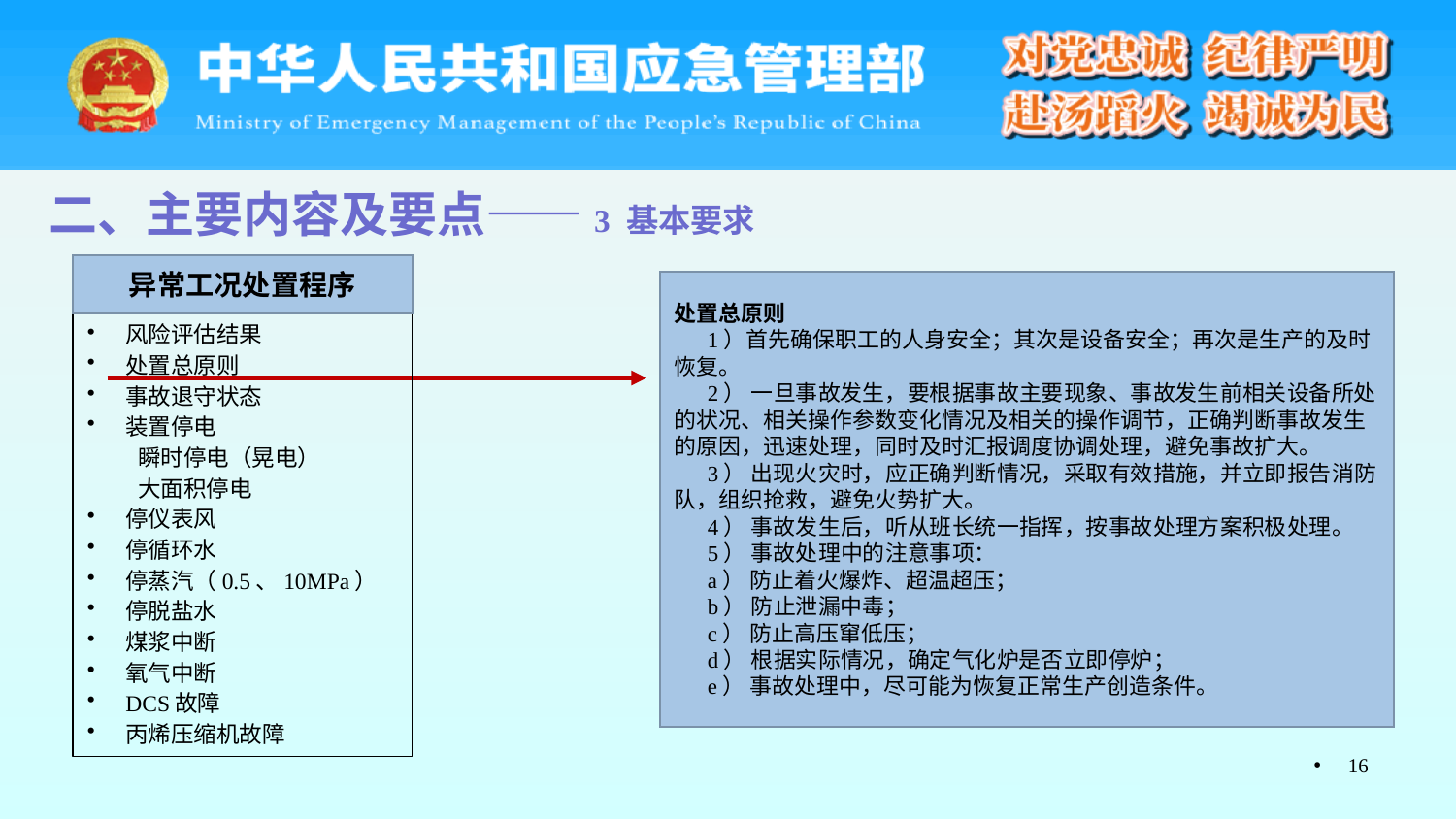

二、主要内容及要点——3 基本要求
异常工况处置程序
处置总原则
      1）首先确保职工的人身安全；其次是设备安全；再次是生产的及时恢复。
      2） 一旦事故发生，要根据事故主要现象、事故发生前相关设备所处的状况、相关操作参数变化情况及相关的操作调节，正确判断事故发生的原因，迅速处理，同时及时汇报调度协调处理，避免事故扩大。
      3） 出现火灾时，应正确判断情况，采取有效措施，并立即报告消防队，组织抢救，避免火势扩大。
      4） 事故发生后，听从班长统一指挥，按事故处理方案积极处理。
      5） 事故处理中的注意事项：
      a） 防止着火爆炸、超温超压；
      b） 防止泄漏中毒；
      c） 防止高压窜低压；
      d） 根据实际情况，确定气化炉是否立即停炉；
      e） 事故处理中，尽可能为恢复正常生产创造条件。
风险评估结果
处置总原则
事故退守状态
装置停电
         瞬时停电（晃电）
         大面积停电
停仪表风
停循环水
停蒸汽（0.5、10MPa）
停脱盐水
煤浆中断
氧气中断
DCS故障
丙烯压缩机故障
16